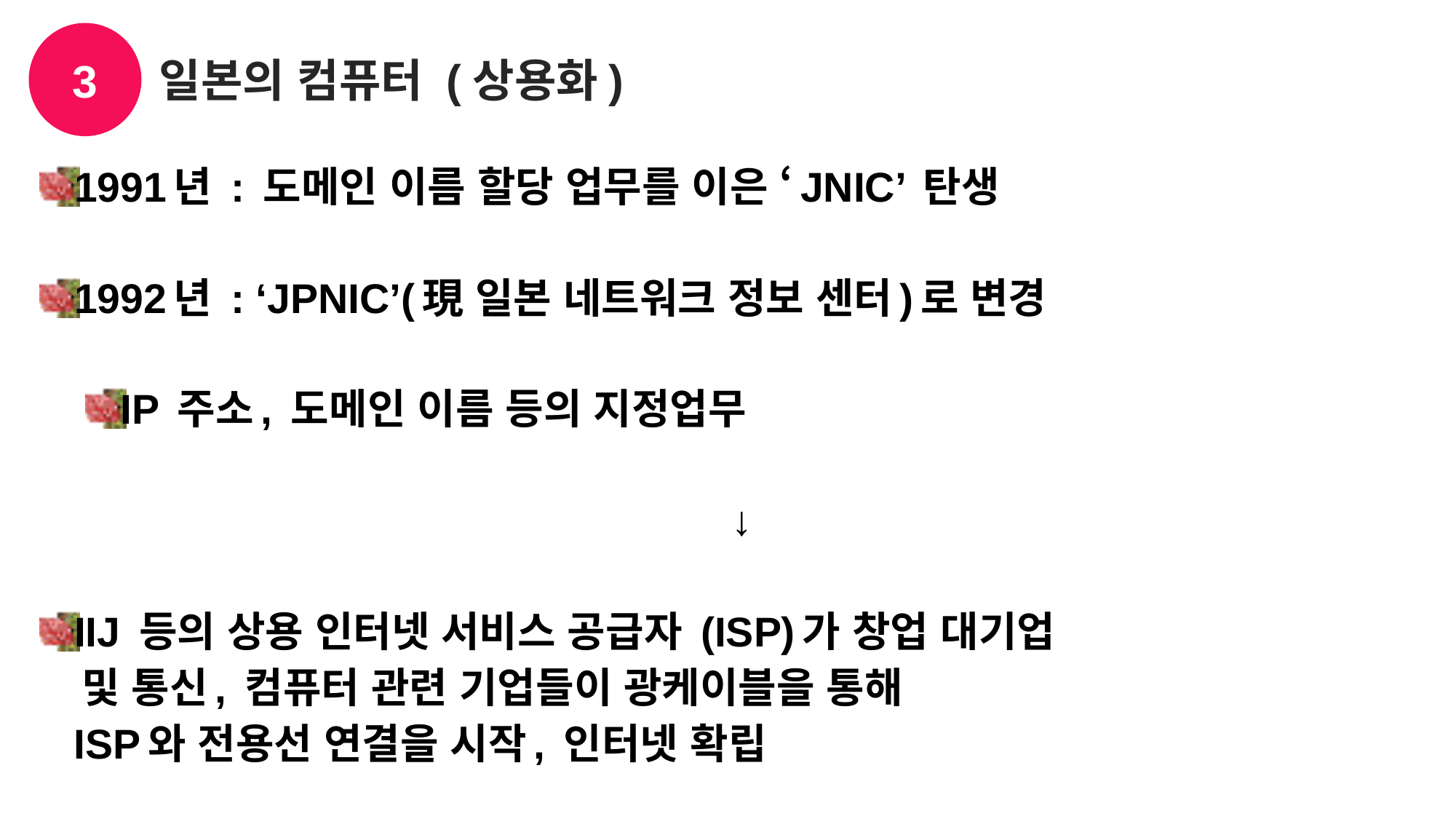

3
일본의 컴퓨터 (상용화)
1991년 : 도메인 이름 할당 업무를 이은 ‘JNIC’ 탄생

1992년 : ‘JPNIC’(現 일본 네트워크 정보 센터)로 변경

IP 주소, 도메인 이름 등의 지정업무

↓

IIJ 등의 상용 인터넷 서비스 공급자 (ISP)가 창업 대기업
   및 통신, 컴퓨터 관련 기업들이 광케이블을 통해
   ISP와 전용선 연결을 시작, 인터넷 확립